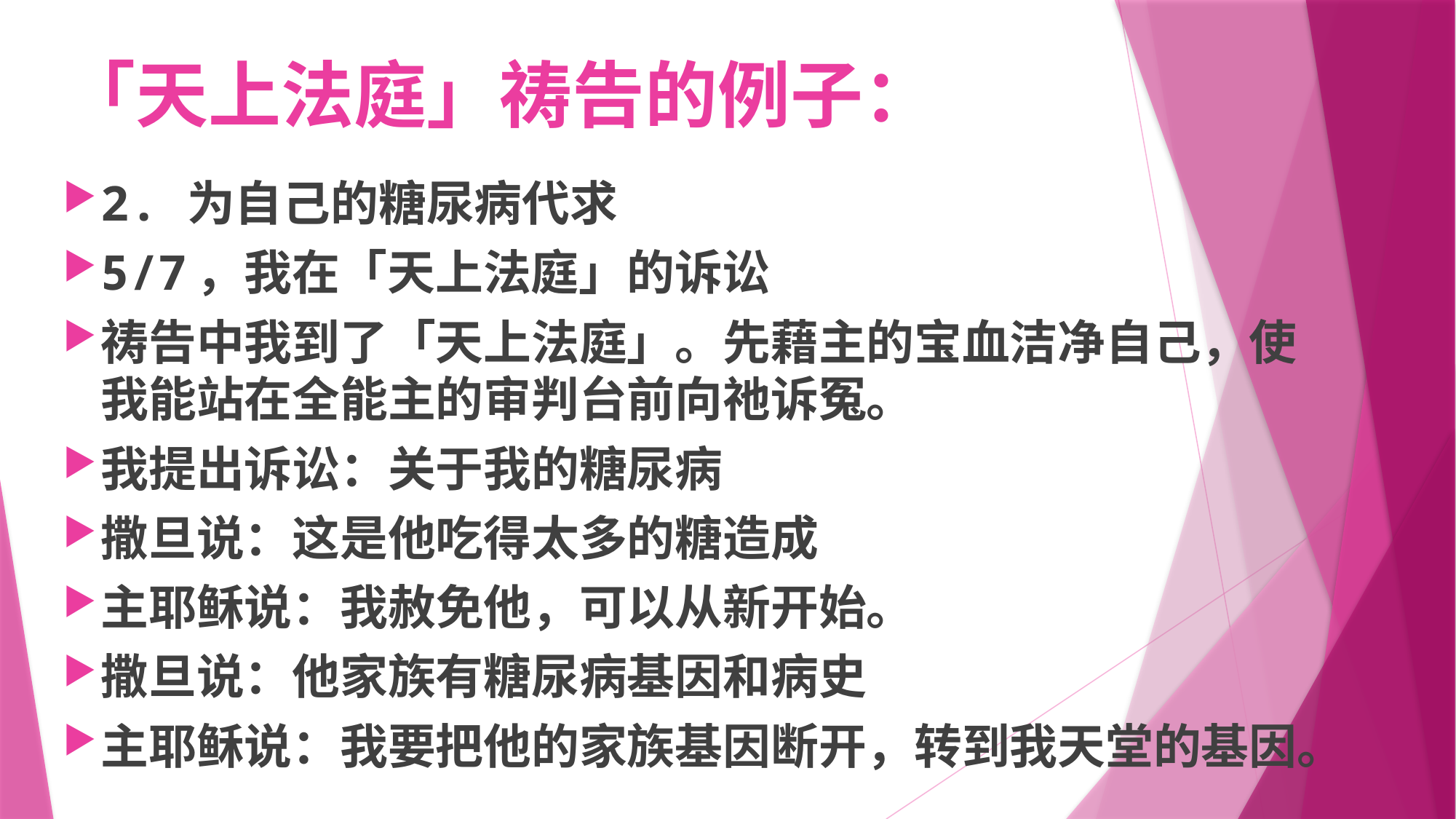

# 「天上法庭」祷告的例子：
2.	为自己的糖尿病代求
5/7，我在「天上法庭」的诉讼
祷告中我到了「天上法庭」。先藉主的宝血洁净自己，使我能站在全能主的审判台前向祂诉冤。
我提出诉讼：关于我的糖尿病
撒旦说：这是他吃得太多的糖造成
主耶稣说：我赦免他，可以从新开始。
撒旦说：他家族有糖尿病基因和病史
主耶稣说：我要把他的家族基因断开，转到我天堂的基因。